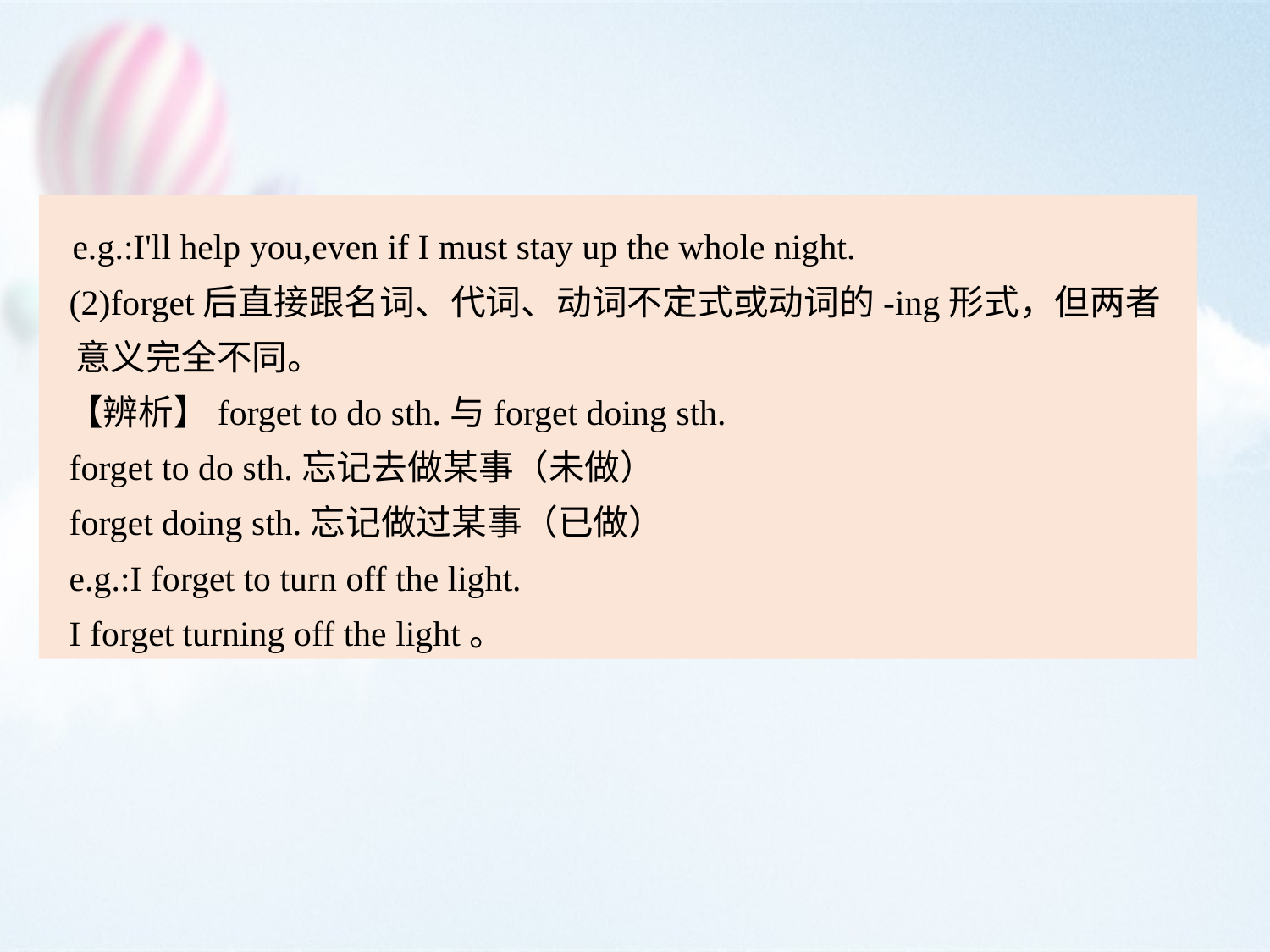

e.g.:I'll help you,even if I must stay up the whole night.
  (2)forget后直接跟名词、代词、动词不定式或动词的-ing形式，但两者
  意义完全不同。
 【辨析】forget to do sth.与forget doing sth.
  forget to do sth.忘记去做某事（未做）
  forget doing sth.忘记做过某事（已做）
  e.g.:I forget to turn off the light.
  I forget turning off the light。